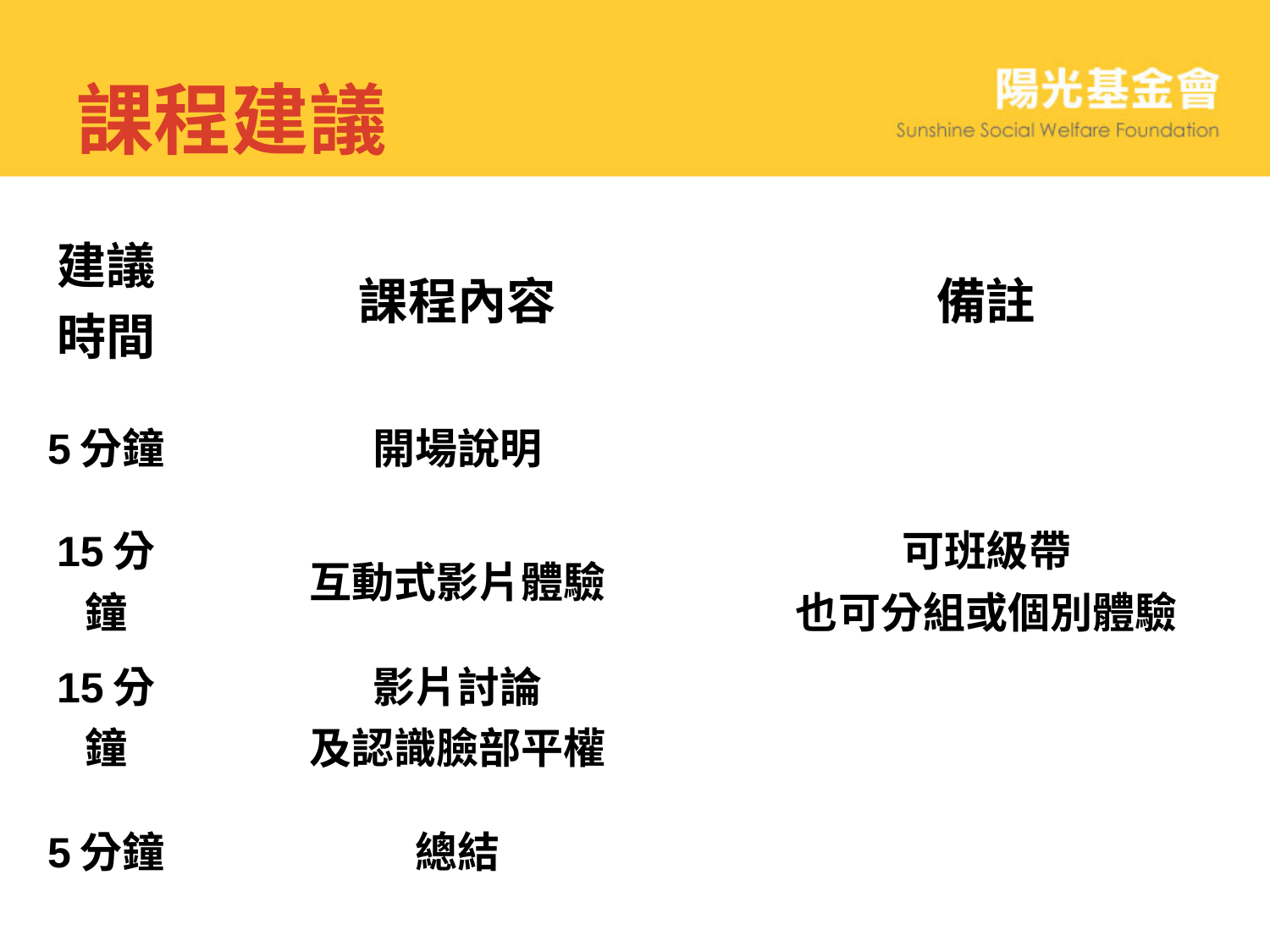

# 課程建議
| 建議 時間 | 課程內容 | 備註 |
| --- | --- | --- |
| 5分鐘 | 開場說明 |  |
| 15分鐘 | 互動式影片體驗 | 可班級帶 也可分組或個別體驗 |
| 15分鐘 | 影片討論 及認識臉部平權 |  |
| 5分鐘 | 總結 |  |